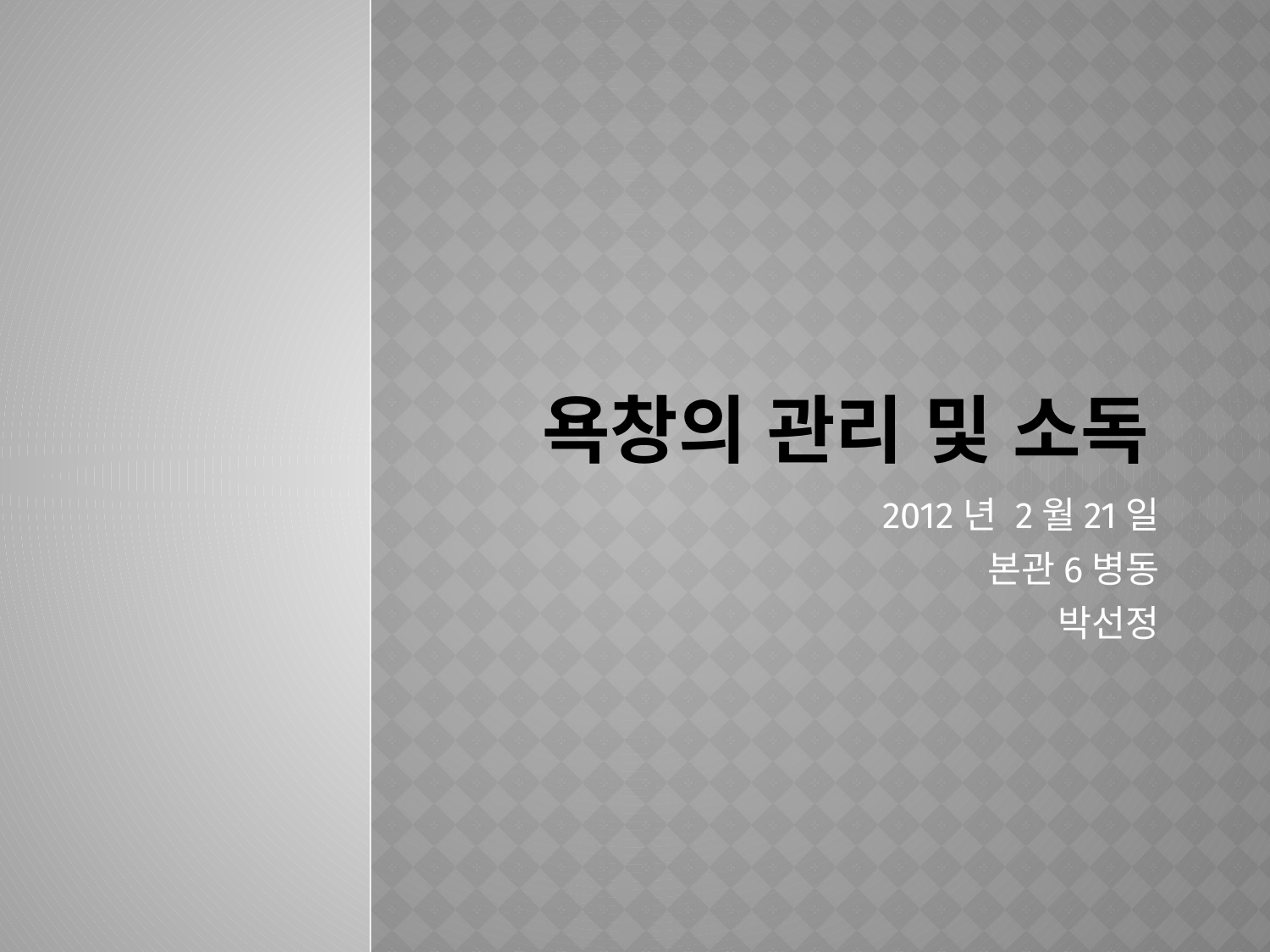

# 욕창의 관리 및 소독
2012년 2월21일
본관6병동
박선정